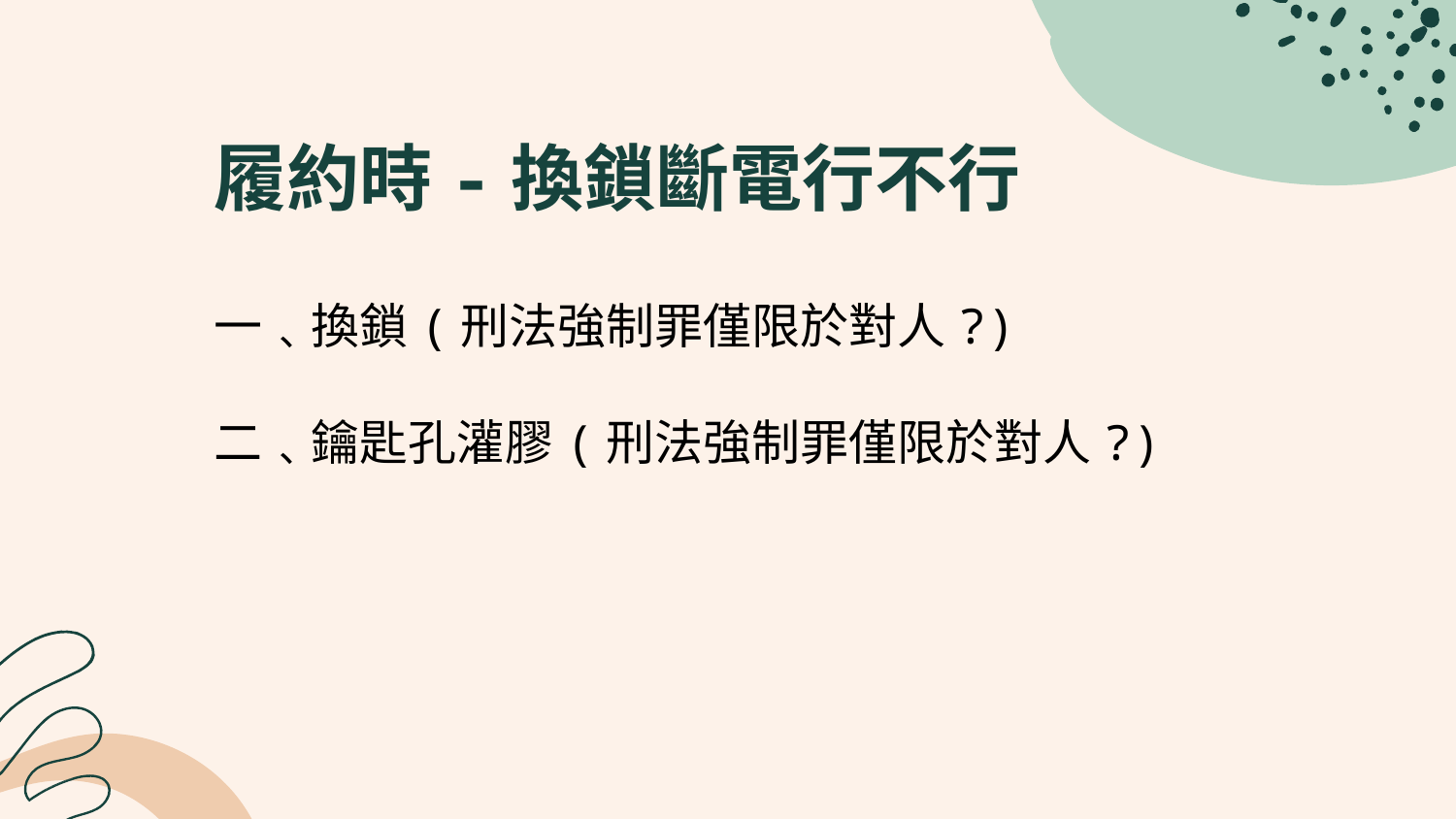

# 履約時-換鎖斷電行不行
一﹑換鎖(刑法強制罪僅限於對人?)

二﹑鑰匙孔灌膠(刑法強制罪僅限於對人?)